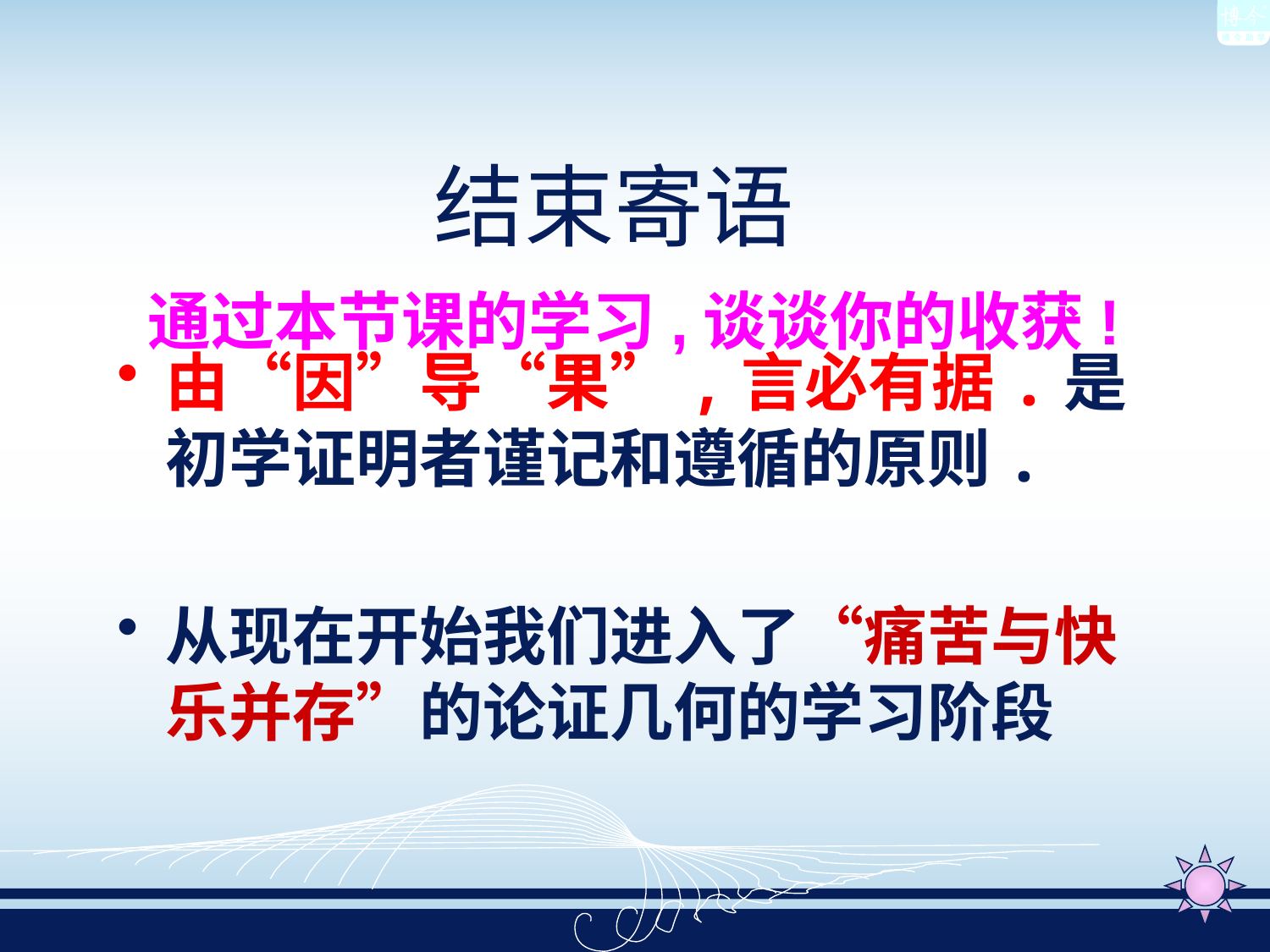

结束寄语
由“因”导“果”,言必有据.是初学证明者谨记和遵循的原则.

从现在开始我们进入了“痛苦与快乐并存”的论证几何的学习阶段

通过本节课的学习,谈谈你的收获!